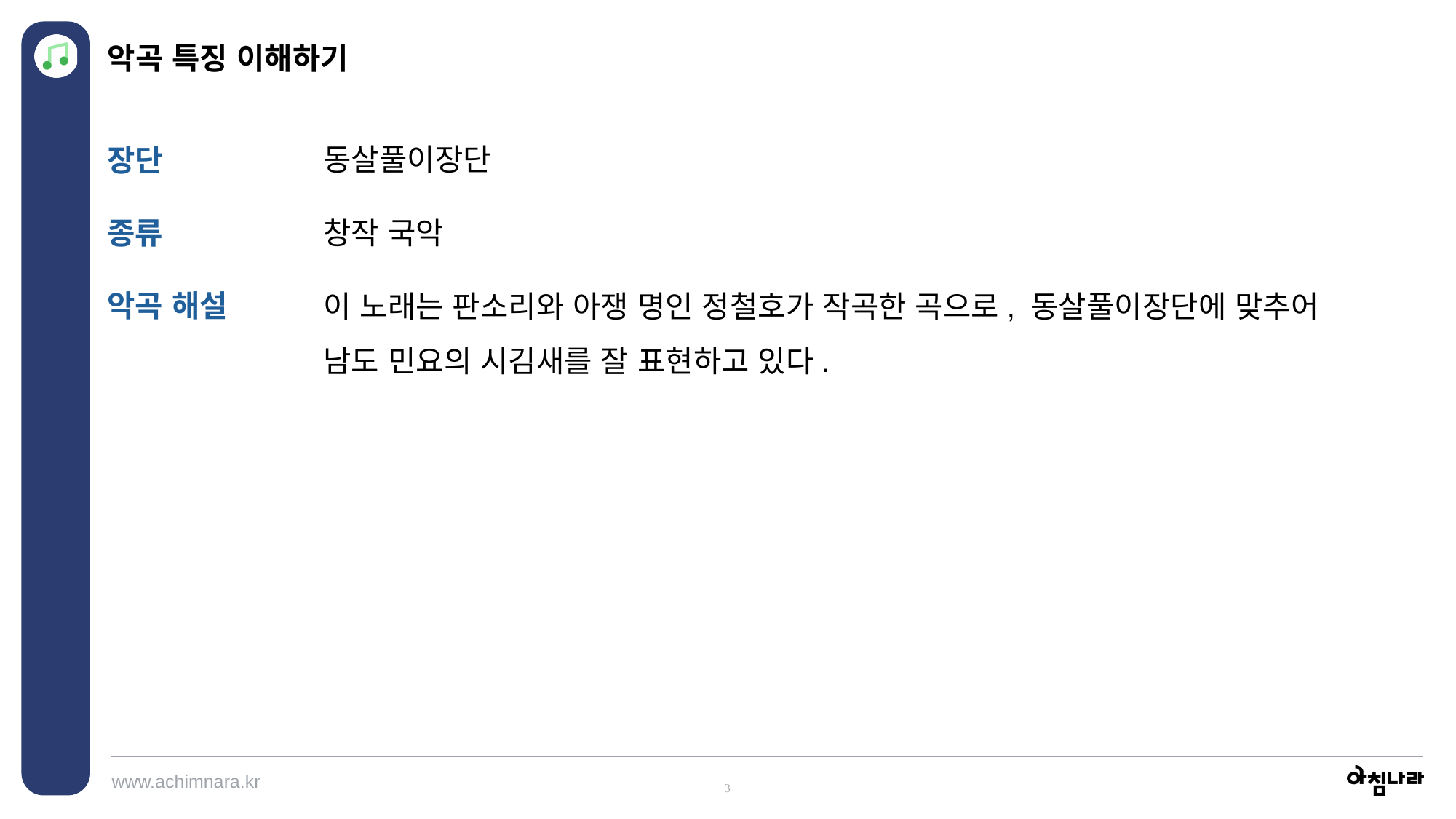

악곡 특징 이해하기
동살풀이장단
창작 국악
장단
종류
악곡 해설
이 노래는 판소리와 아쟁 명인 정철호가 작곡한 곡으로, 동살풀이장단에 맞추어 남도 민요의 시김새를 잘 표현하고 있다.
3